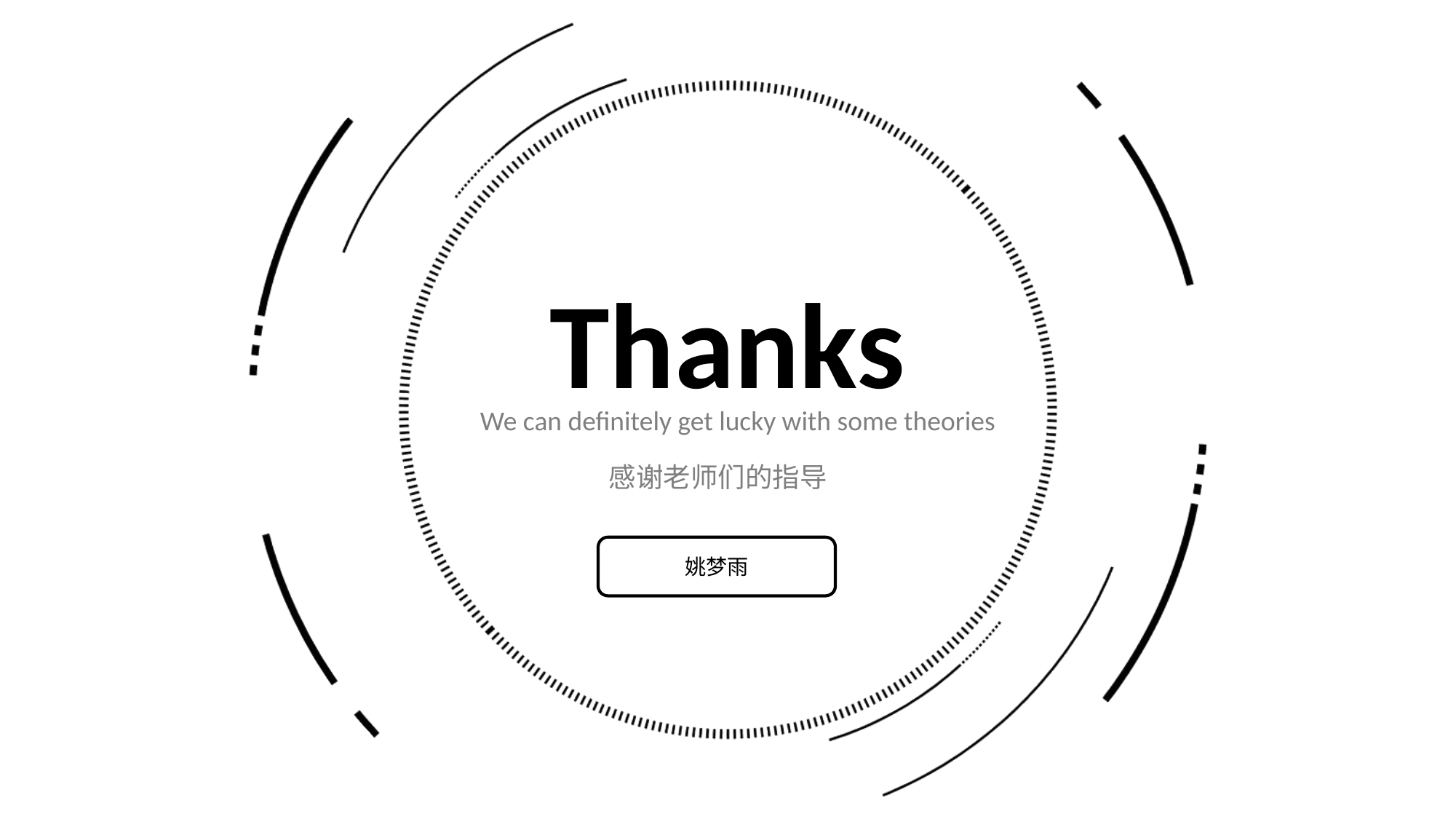

Thanks
We can definitely get lucky with some theories
感谢老师们的指导
姚梦雨